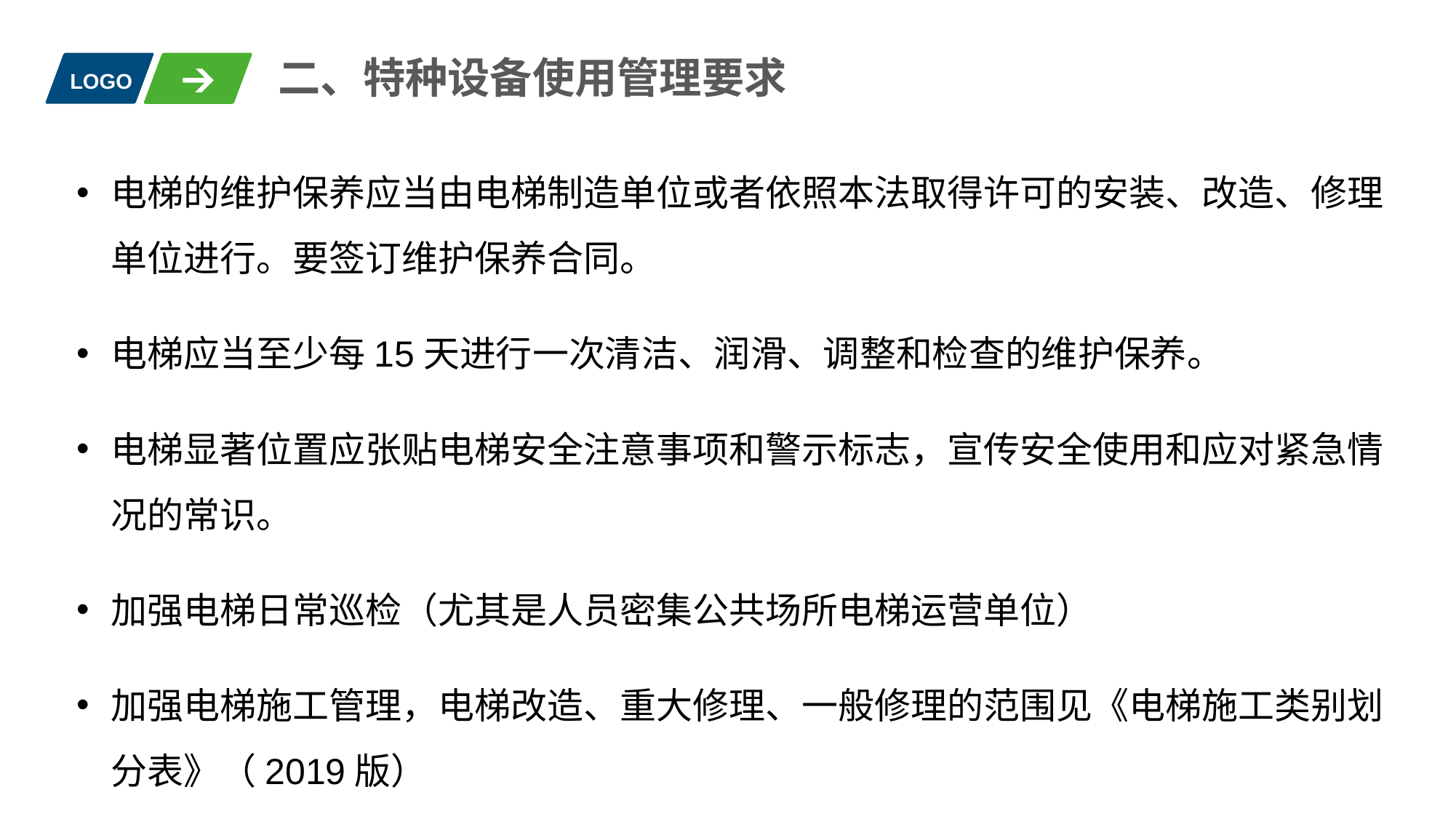

二、特种设备使用管理要求

LOGO

电梯的维护保养应当由电梯制造单位或者依照本法取得许可的安装、改造、修理单位进行。要签订维护保养合同。

电梯应当至少每15天进行一次清洁、润滑、调整和检查的维护保养。

电梯显著位置应张贴电梯安全注意事项和警示标志，宣传安全使用和应对紧急情况的常识。

加强电梯日常巡检（尤其是人员密集公共场所电梯运营单位）

加强电梯施工管理，电梯改造、重大修理、一般修理的范围见《电梯施工类别划分表》（2019版）